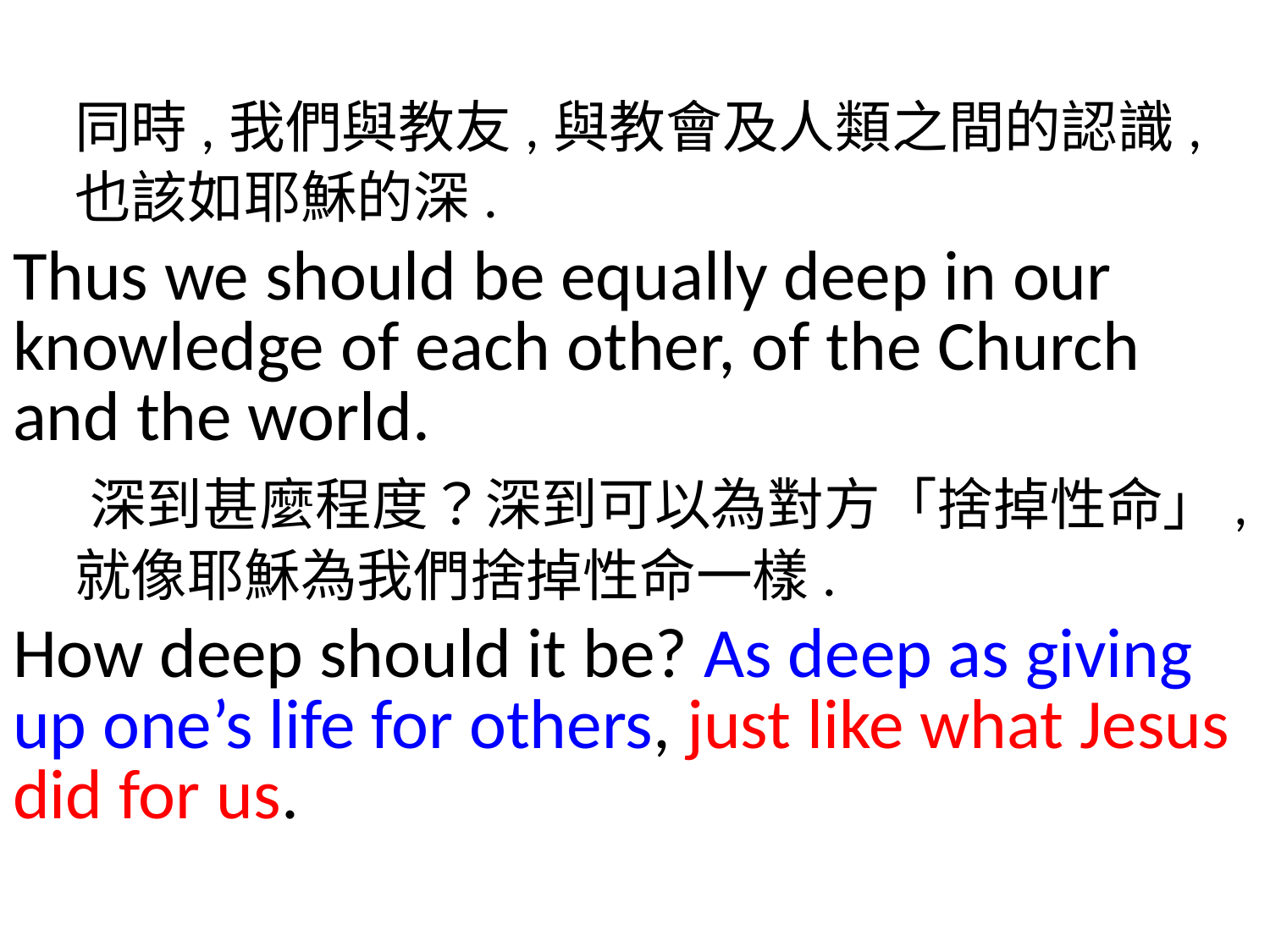

同時,我們與教友,與教會及人類之間的認識,也該如耶穌的深.
Thus we should be equally deep in our knowledge of each other, of the Church and the world.
     深到甚麼程度？深到可以為對方「捨掉性命」,就像耶穌為我們捨掉性命一樣.
How deep should it be? As deep as giving up one’s life for others, just like what Jesus did for us.